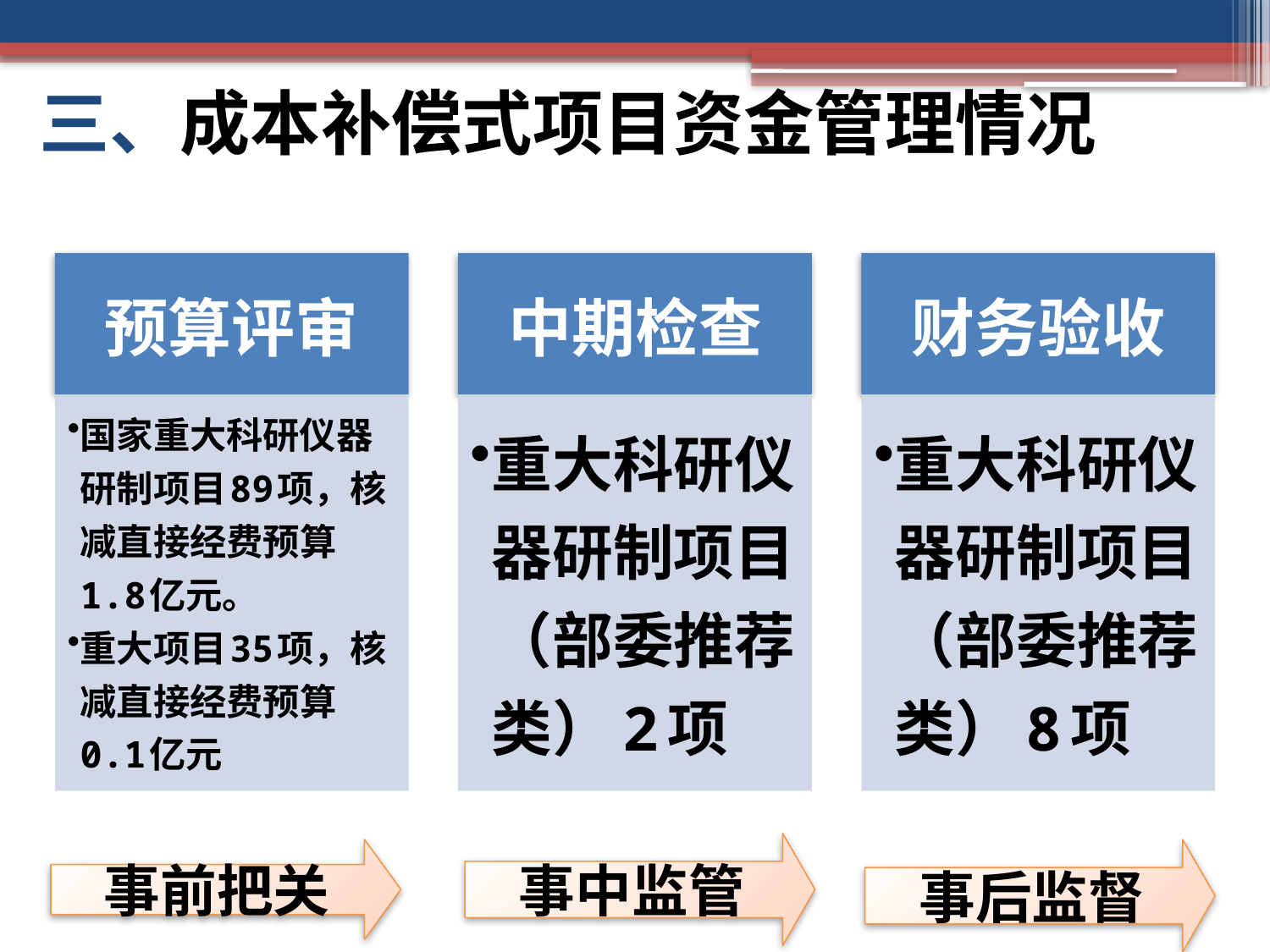

# 三、成本补偿式项目资金管理情况
预算评审
国家重大科研仪器研制项目89项，核减直接经费预算1.8亿元。
重大项目35项，核减直接经费预算0.1亿元
中期检查
重大科研仪器研制项目（部委推荐类）2项
财务验收
重大科研仪器研制项目（部委推荐类）8项

事中监管
事前把关
事后监督